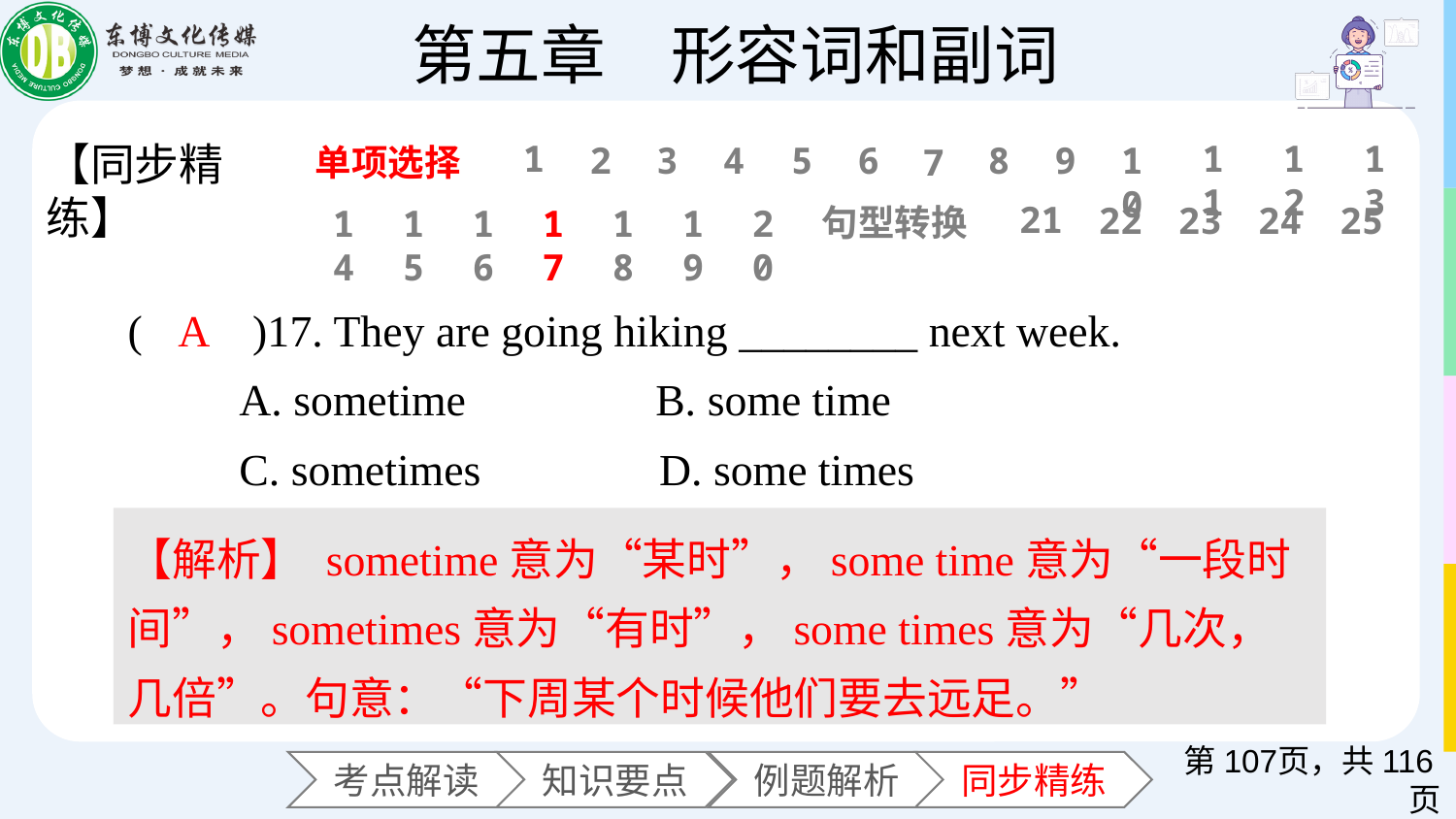

11
12
13
1
【同步精练】
6
2
3
4
5
8
9
10
7
单项选择
21
22
23
24
25
句型转换
14
15
16
17
18
19
20
(　　)17. They are going hiking ________ next week.
          A. sometime                 B. some time
          C. sometimes                D. some times
A
【解析】 sometime意为“某时”，some time意为“一段时间”，sometimes意为“有时”，some times意为“几次， 几倍”。句意：“下周某个时候他们要去远足。”
第107页，共116页